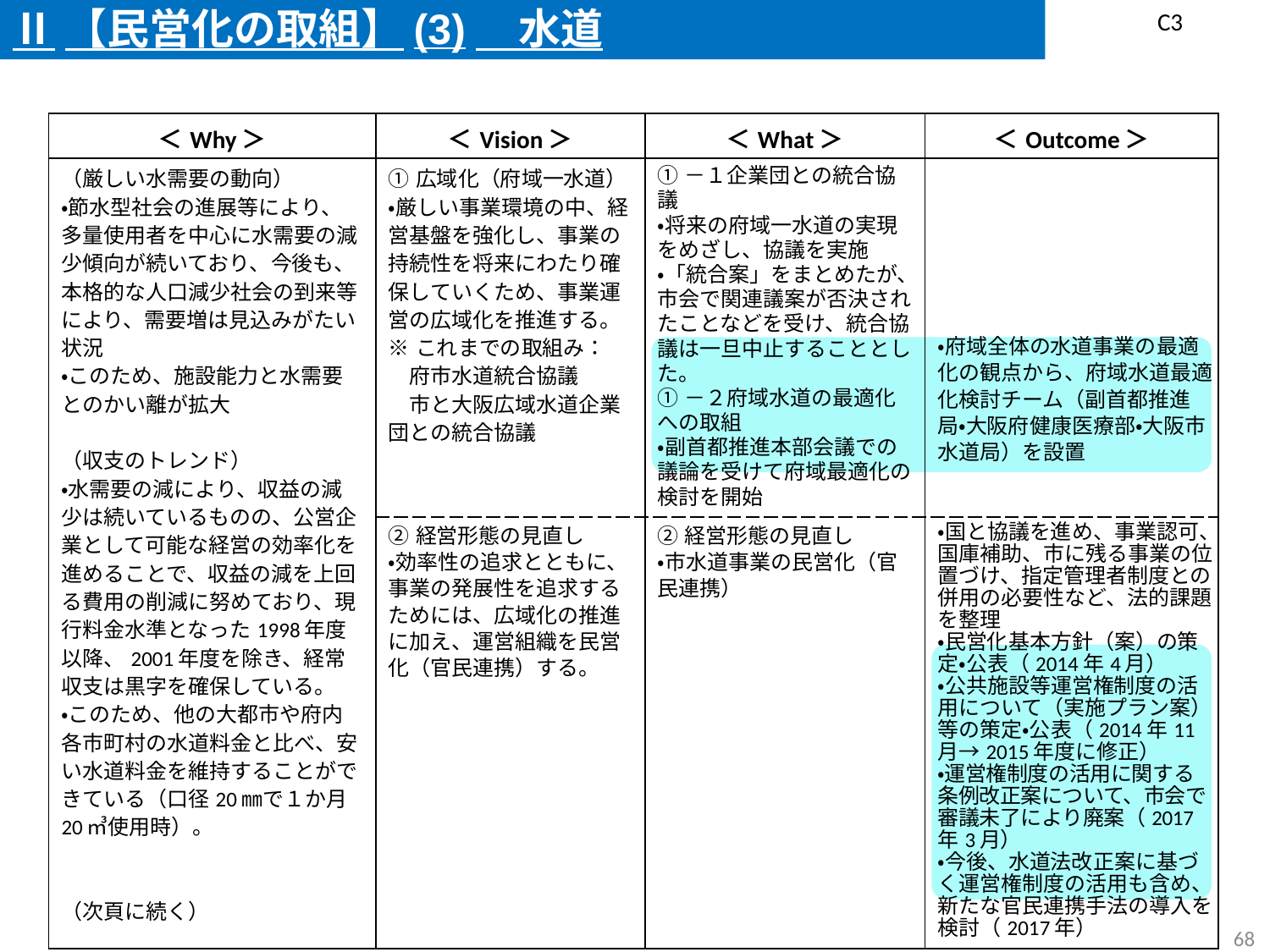

Ⅱ【民営化の取組】(3)　水道
C3
| ＜Why＞ | ＜Vision＞ | ＜What＞ | ＜Outcome＞ |
| --- | --- | --- | --- |
| （厳しい水需要の動向） ・節水型社会の進展等により、多量使用者を中心に水需要の減少傾向が続いており、今後も、本格的な人口減少社会の到来等により、需要増は見込みがたい状況 ・このため、施設能力と水需要とのかい離が拡大 （収支のトレンド） ・水需要の減により、収益の減少は続いているものの、公営企業として可能な経営の効率化を進めることで、収益の減を上回る費用の削減に努めており、現行料金水準となった1998年度以降、2001年度を除き、経常収支は黒字を確保している。 ・このため、他の大都市や府内各市町村の水道料金と比べ、安い水道料金を維持することができている（口径20㎜で１か月20㎥使用時）。 （次頁に続く） | ①広域化（府域一水道） ・厳しい事業環境の中、経営基盤を強化し、事業の持続性を将来にわたり確保していくため、事業運営の広域化を推進する。 ※これまでの取組み： 　府市水道統合協議 　市と大阪広域水道企業団との統合協議 | ①－１企業団との統合協議 ・将来の府域一水道の実現をめざし、協議を実施 ・「統合案」をまとめたが、市会で関連議案が否決されたことなどを受け、統合協議は一旦中止することとした。 ①－２府域水道の最適化への取組 ・副首都推進本部会議での議論を受けて府域最適化の検討を開始 | ・府域全体の水道事業の最適化の観点から、府域水道最適化検討チーム（副首都推進局・大阪府健康医療部・大阪市水道局）を設置 |
|  | ②経営形態の見直し ・効率性の追求とともに、事業の発展性を追求するためには、広域化の推進に加え、運営組織を民営化（官民連携）する。 | ②経営形態の見直し ・市水道事業の民営化（官民連携） | ・国と協議を進め、事業認可、国庫補助、市に残る事業の位置づけ、指定管理者制度との併用の必要性など、法的課題を整理 ・民営化基本方針（案）の策定・公表（2014年4月） ・公共施設等運営権制度の活用について（実施プラン案）等の策定・公表（2014年11月→2015年度に修正） ・運営権制度の活用に関する条例改正案について、市会で審議未了により廃案（2017年3月） ・今後、水道法改正案に基づく運営権制度の活用も含め、新たな官民連携手法の導入を検討（2017年） |

68